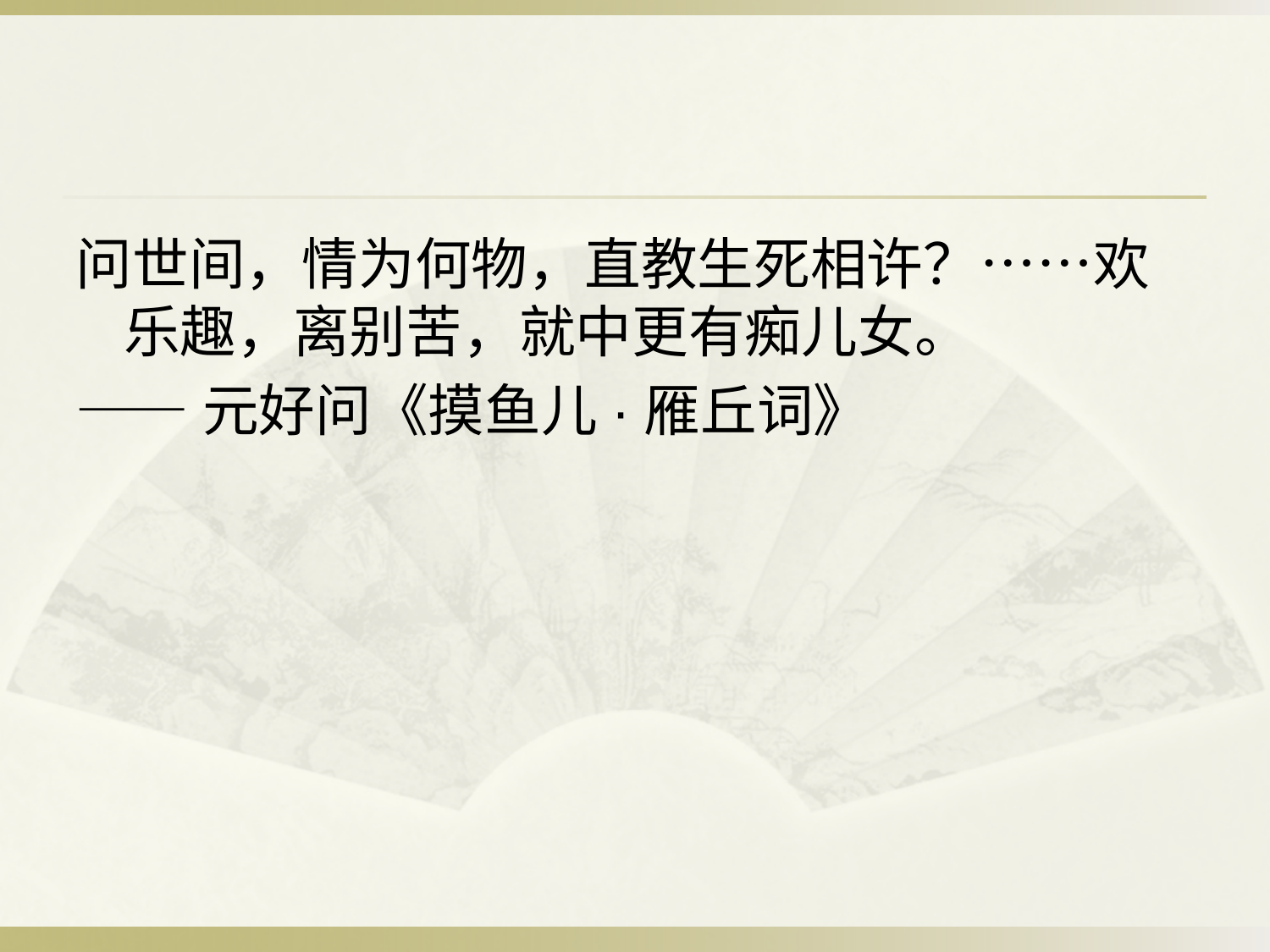

#
问世间，情为何物，直教生死相许？……欢乐趣，离别苦，就中更有痴儿女。
——元好问《摸鱼儿·雁丘词》